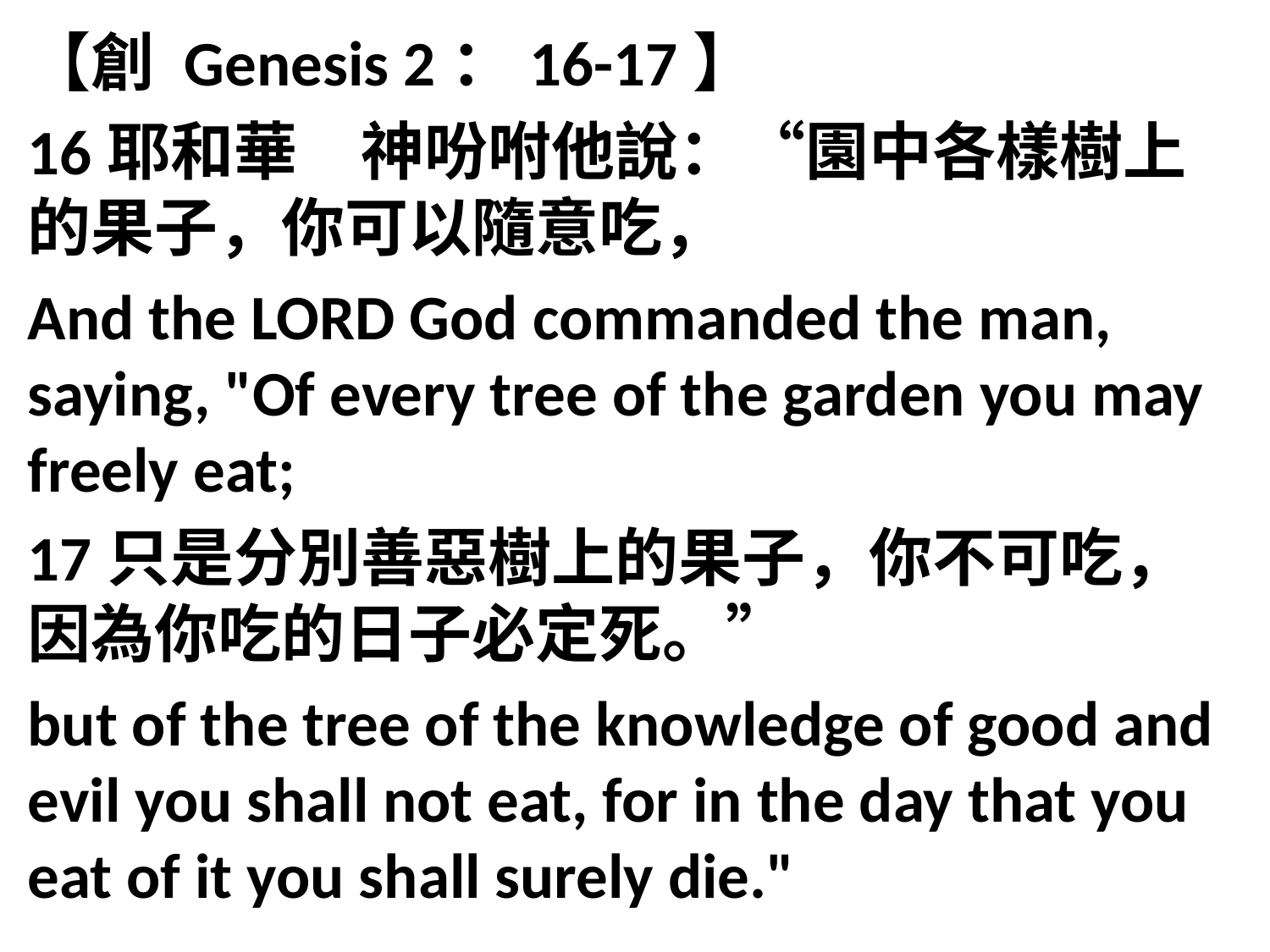

【創 Genesis 2：16-17】
16耶和華　神吩咐他說：“園中各樣樹上的果子，你可以隨意吃，
And the LORD God commanded the man, saying, "Of every tree of the garden you may freely eat;
17只是分別善惡樹上的果子，你不可吃，因為你吃的日子必定死。”
but of the tree of the knowledge of good and evil you shall not eat, for in the day that you eat of it you shall surely die."